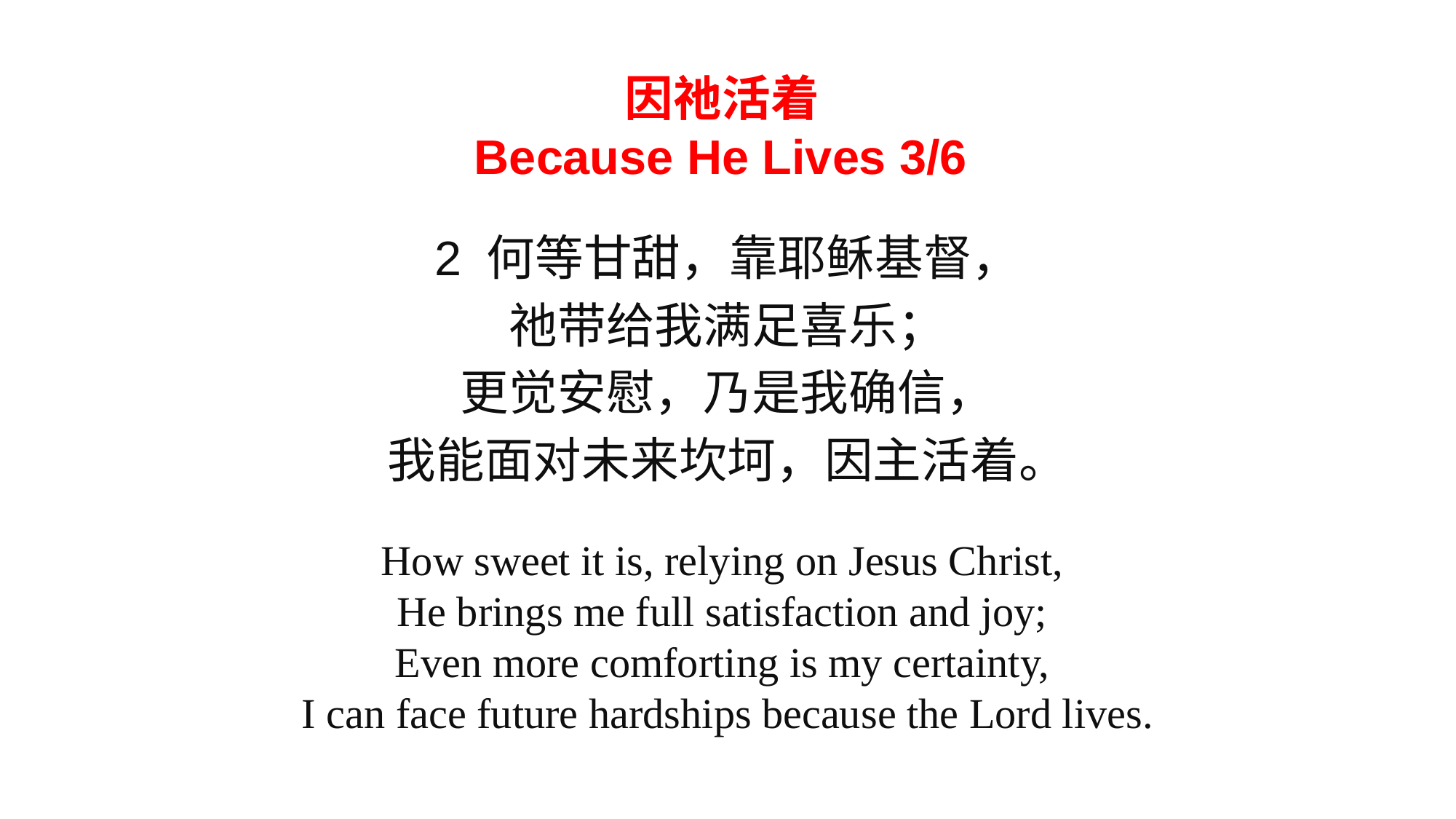

因祂活着
Because He Lives 3/6
2 何等甘甜，靠耶稣基督，
祂带给我满足喜乐；
更觉安慰，乃是我确信，
我能面对未来坎坷，因主活着。

How sweet it is, relying on Jesus Christ,
He brings me full satisfaction and joy;
Even more comforting is my certainty,
I can face future hardships because the Lord lives.